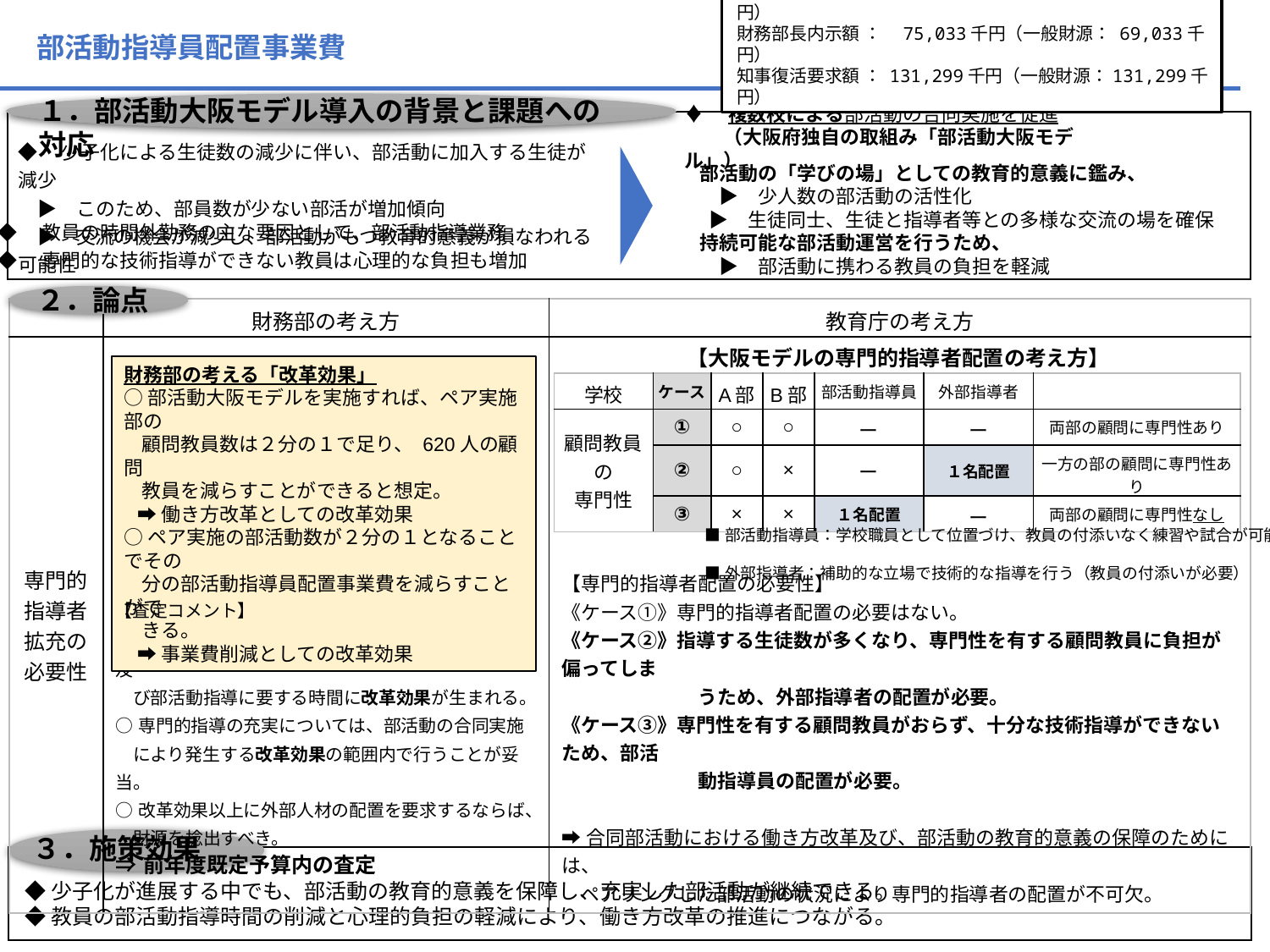

部長復活要求額 ： 223,361千円（一般財源：223,361千円）
財務部長内示額 ：　75,033千円（一般財源： 69,033千円）
知事復活要求額 ： 131,299千円（一般財源：131,299千円）
部活動指導員配置事業費
１．部活動大阪モデル導入の背景と課題への対応

♦　複数校による部活動の合同実施を促進
　　（大阪府独自の取組み「部活動大阪モデル」）

◆　少子化による生徒数の減少に伴い、部活動に加入する生徒が減少
　▶　このため、部員数が少ない部活が増加傾向
　▶　交流の機会が減少し、部活動がもつ教育的意義が損なわれる可能性
部活動の「学びの場」としての教育的意義に鑑み、
　▶　少人数の部活動の活性化
  ▶　生徒同士、生徒と指導者等との多様な交流の場を確保
持続可能な部活動運営を行うため、
　▶　部活動に携わる教員の負担を軽減

◆　教員の時間外勤務の主な要因として、部活動指導業務
◆　専門的な技術指導ができない教員は心理的な負担も増加
２．論点

|  | 財務部の考え方 | 教育庁の考え方 |
| --- | --- | --- |
| 専門的 指導者 拡充の 必要性 | ○合同で実施するだけで、顧問1人あたりの事業費及 び部活動指導に要する時間に改革効果が生まれる。 ○専門的指導の充実については、部活動の合同実施 により発生する改革効果の範囲内で行うことが妥当。 ○改革効果以上に外部人材の配置を要求するならば、 財源を捻出すべき。 ⇒前年度既定予算内の査定 | 【専門的指導者配置の必要性】 《ケース①》専門的指導者配置の必要はない。 《ケース②》指導する生徒数が多くなり、専門性を有する顧問教員に負担が偏ってしま 　　　　　　　うため、外部指導者の配置が必要。 《ケース③》専門性を有する顧問教員がおらず、十分な技術指導ができないため、部活 　　　　　　　動指導員の配置が必要。 ➡合同部活動における働き方改革及び、部活動の教育的意義の保障のためには、 ペアリングした部活動の状況により専門的指導者の配置が不可欠。 |
【大阪モデルの専門的指導者配置の考え方】
財務部の考える「改革効果」
○部活動大阪モデルを実施すれば、ペア実施部の
   顧問教員数は２分の１で足り、 620人の顧問
   教員を減らすことができると想定。
   ➡働き方改革としての改革効果
○ペア実施の部活動数が２分の１となることでその
   分の部活動指導員配置事業費を減らすことがで
   きる。
   ➡事業費削減としての改革効果
| 学校 | ケース | A部 | B部 | 部活動指導員 | 外部指導者 |  |
| --- | --- | --- | --- | --- | --- | --- |
| 顧問教員 の 専門性 | ① | ○ | ○ | ー | ー | 両部の顧問に専門性あり |
|  | ② | ○ | × | ー | １名配置 | 一方の部の顧問に専門性あり |
|  | ③ | × | × | １名配置 | ー | 両部の顧問に専門性なし |
■部活動指導員：学校職員として位置づけ、教員の付添いなく練習や試合が可能
■外部指導者：補助的な立場で技術的な指導を行う（教員の付添いが必要）
【査定コメント】
３．施策効果

◆少子化が進展する中でも、部活動の教育的意義を保障し、充実した部活動が継続できる。
◆教員の部活動指導時間の削減と心理的負担の軽減により、働き方改革の推進につながる。